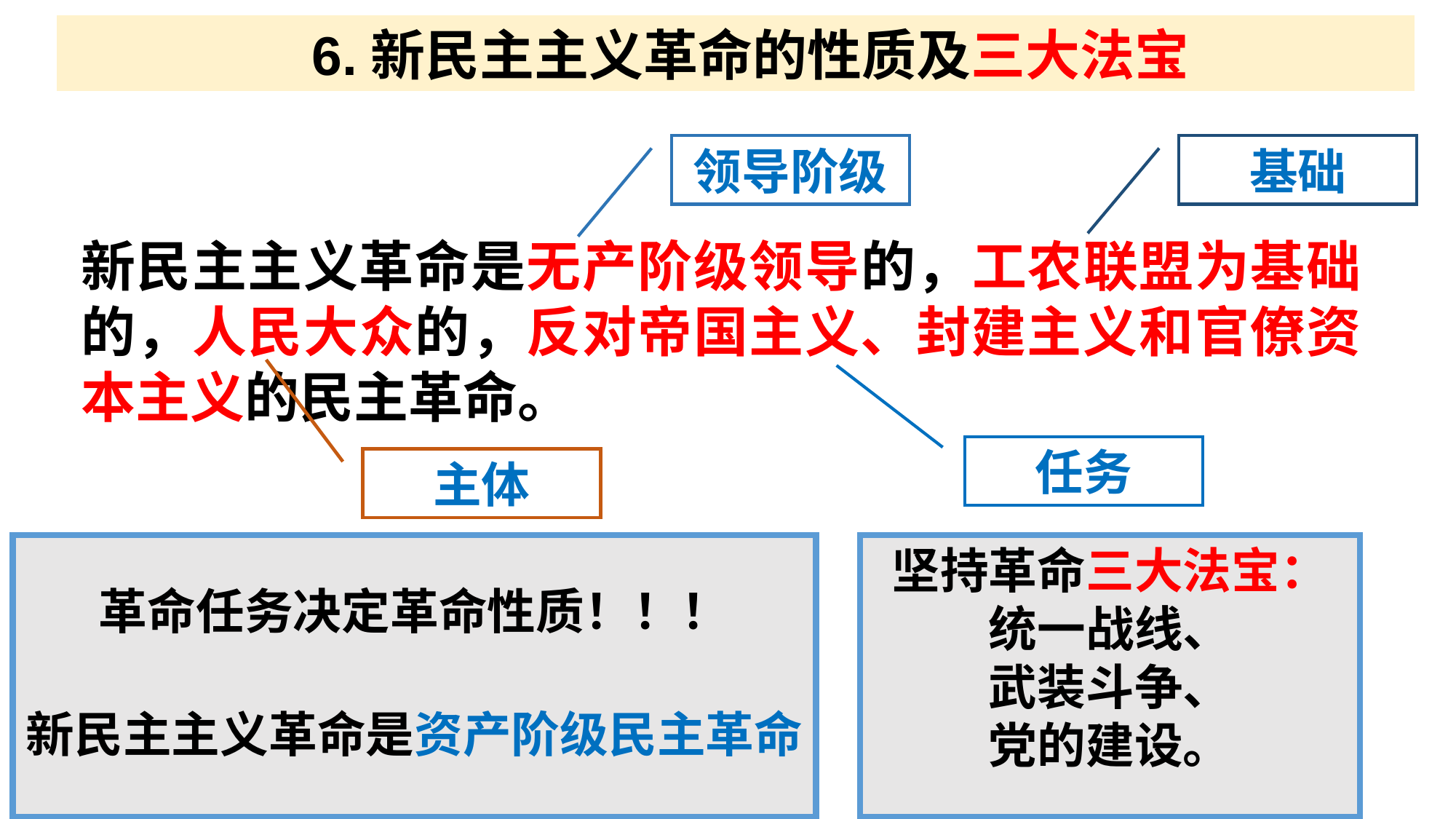

6.新民主主义革命的性质及三大法宝

领导阶级
基础
新民主主义革命是无产阶级领导的，工农联盟为基础的，人民大众的，反对帝国主义、封建主义和官僚资本主义的民主革命。
任务
主体
坚持革命三大法宝：
统一战线、
武装斗争、
党的建设。

革命任务决定革命性质！！！
新民主主义革命是资产阶级民主革命